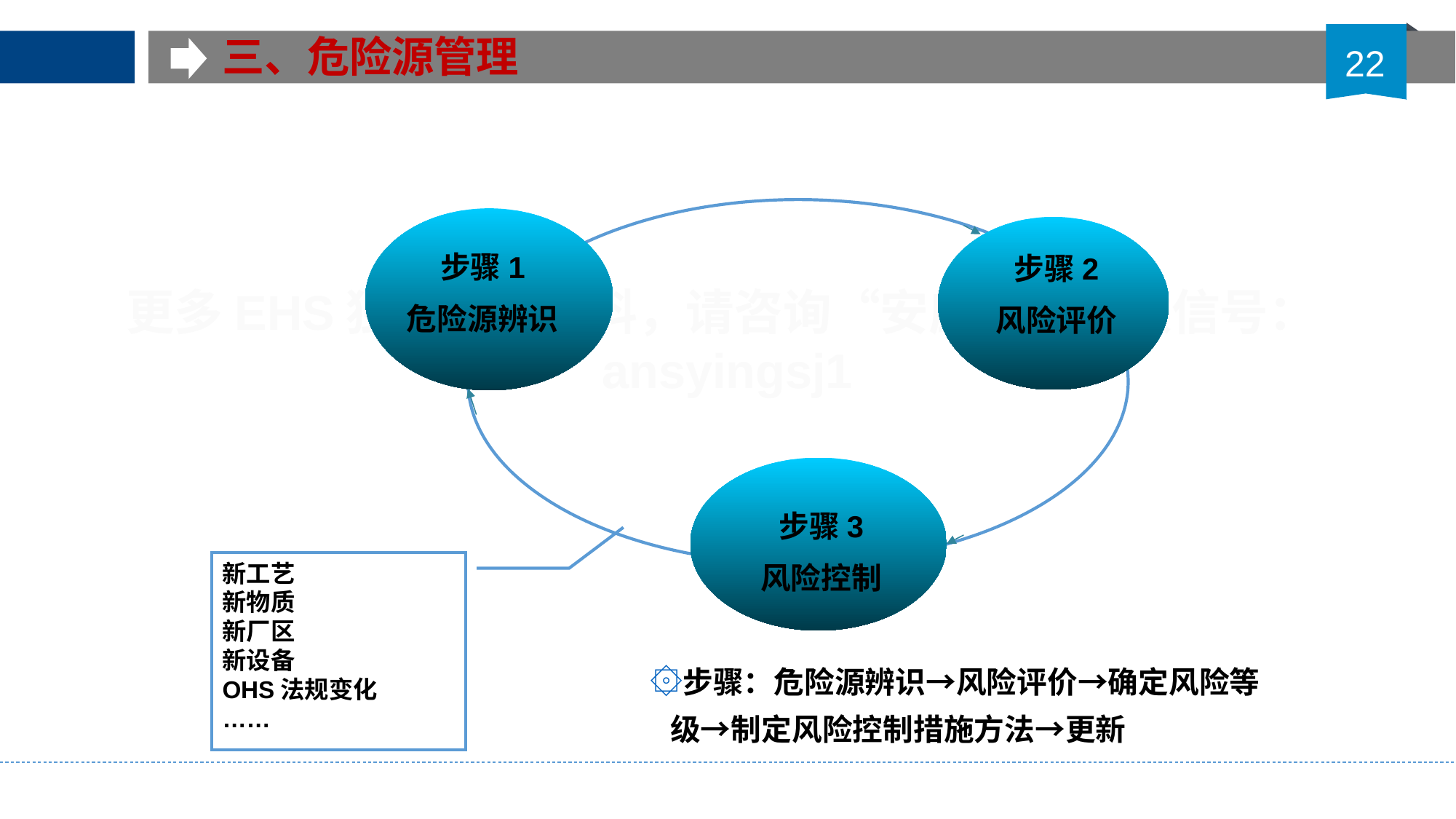

三、危险源管理
22

步骤1
危险源辨识
步骤2
风险评价

步骤3
风险控制

新工艺
新物质
新厂区
新设备
OHS法规变化
……
步骤：危险源辨识→风险评价→确定风险等级→制定风险控制措施方法→更新